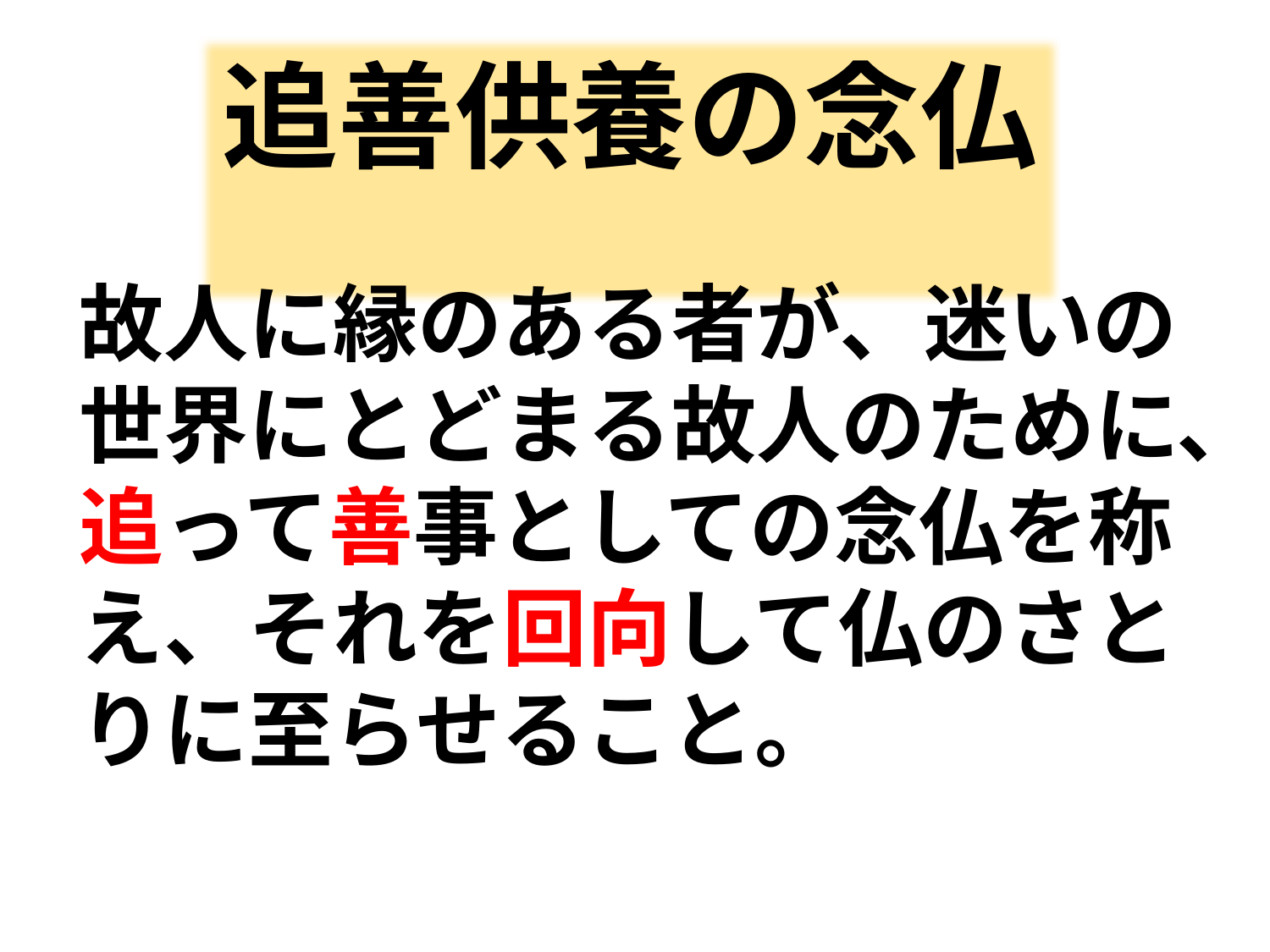

追善供養の念仏
故人に縁のある者が、迷いの世界にとどまる故人のために、追って善事としての念仏を称え、それを回向して仏のさとりに至らせること。